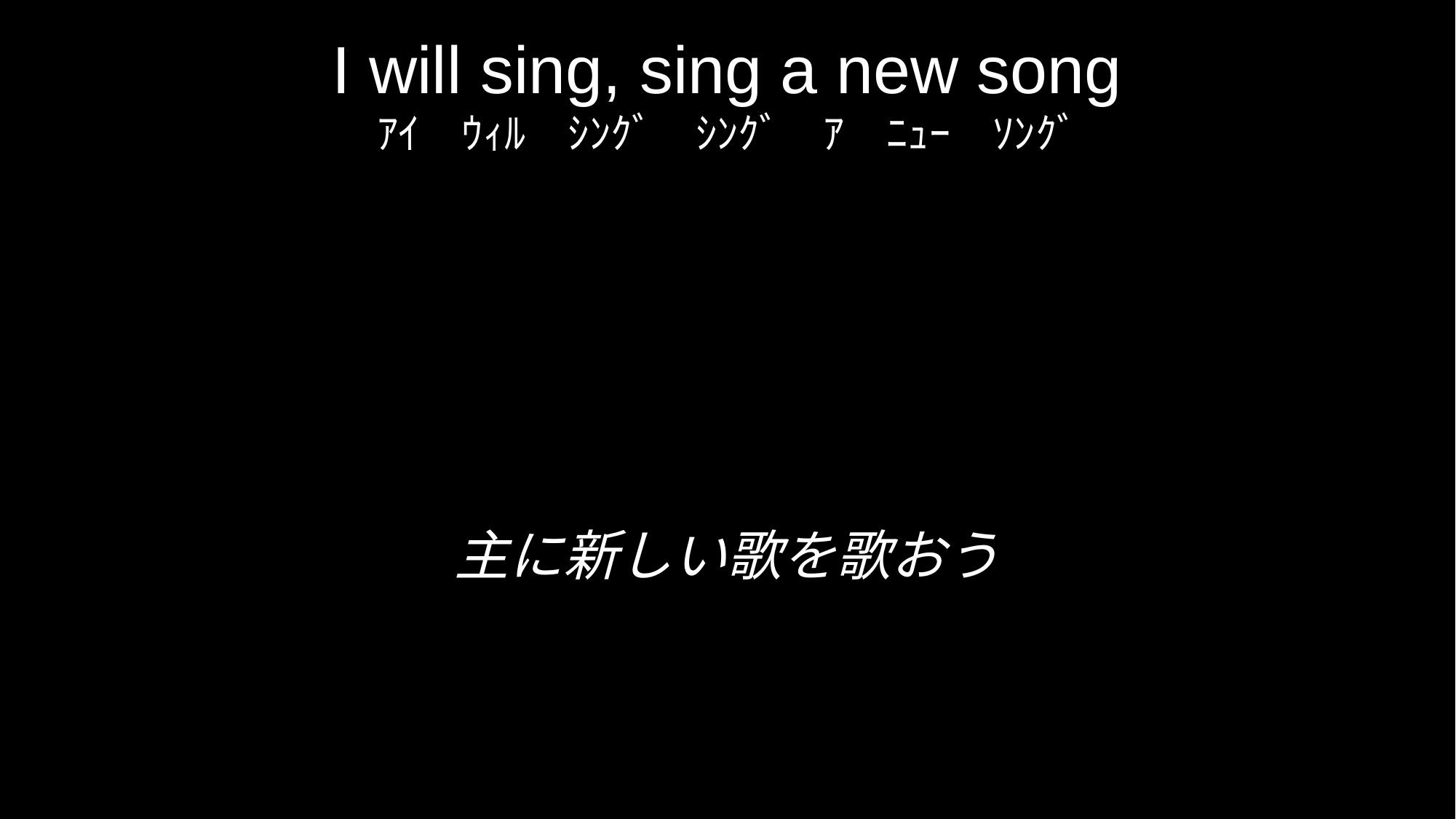

I will sing, sing a new song
ｱｲ　ｳｨﾙ　ｼﾝｸﾞ　ｼﾝｸﾞ　ｱ　ﾆｭｰ　ｿﾝｸﾞ

主に新しい歌を歌おう